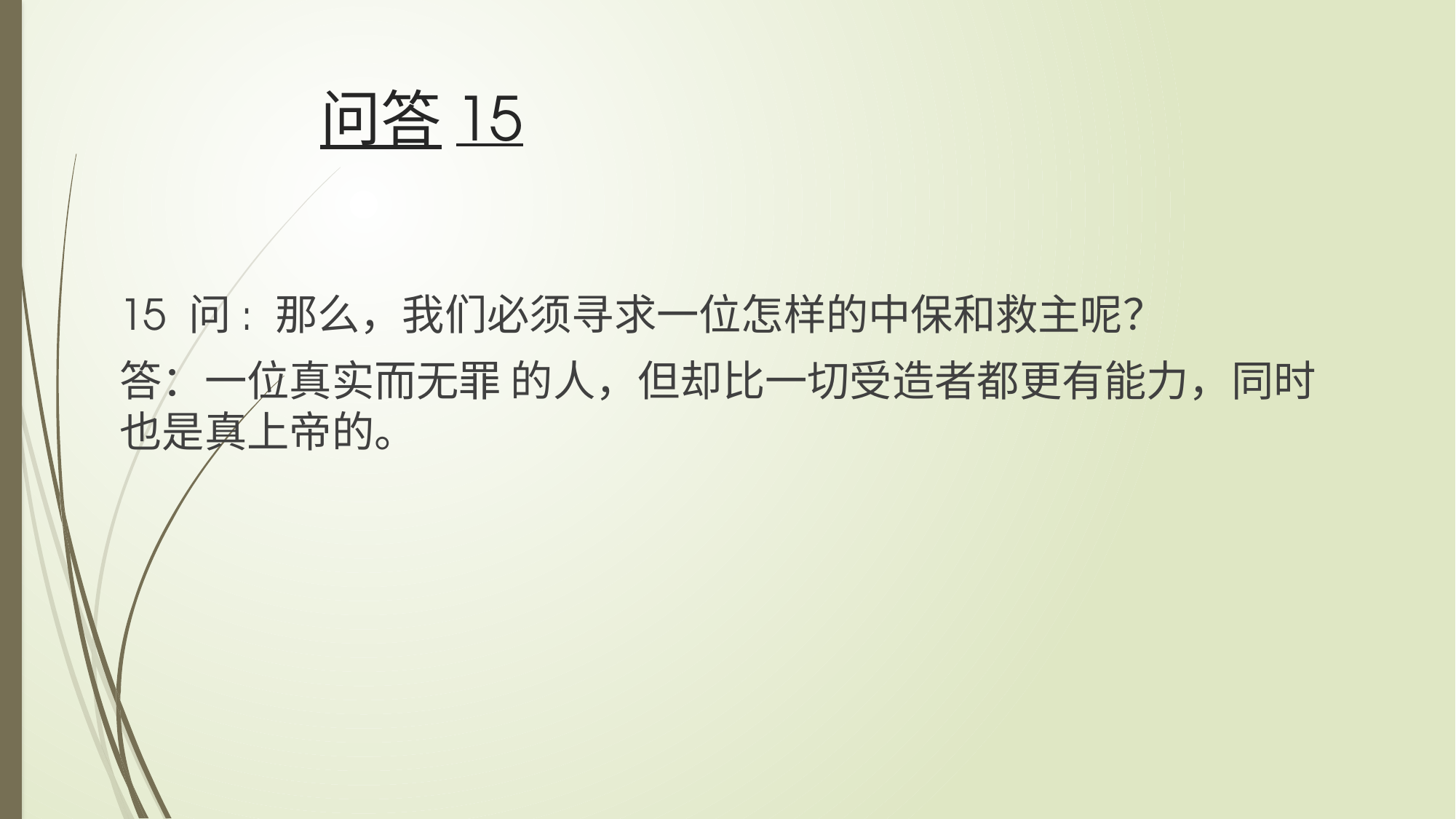

# 问答15
15 问: 那么，我们必须寻求一位怎样的中保和救主呢？
答：一位真实而无罪 的人，但却比一切受造者都更有能力，同时也是真上帝的。